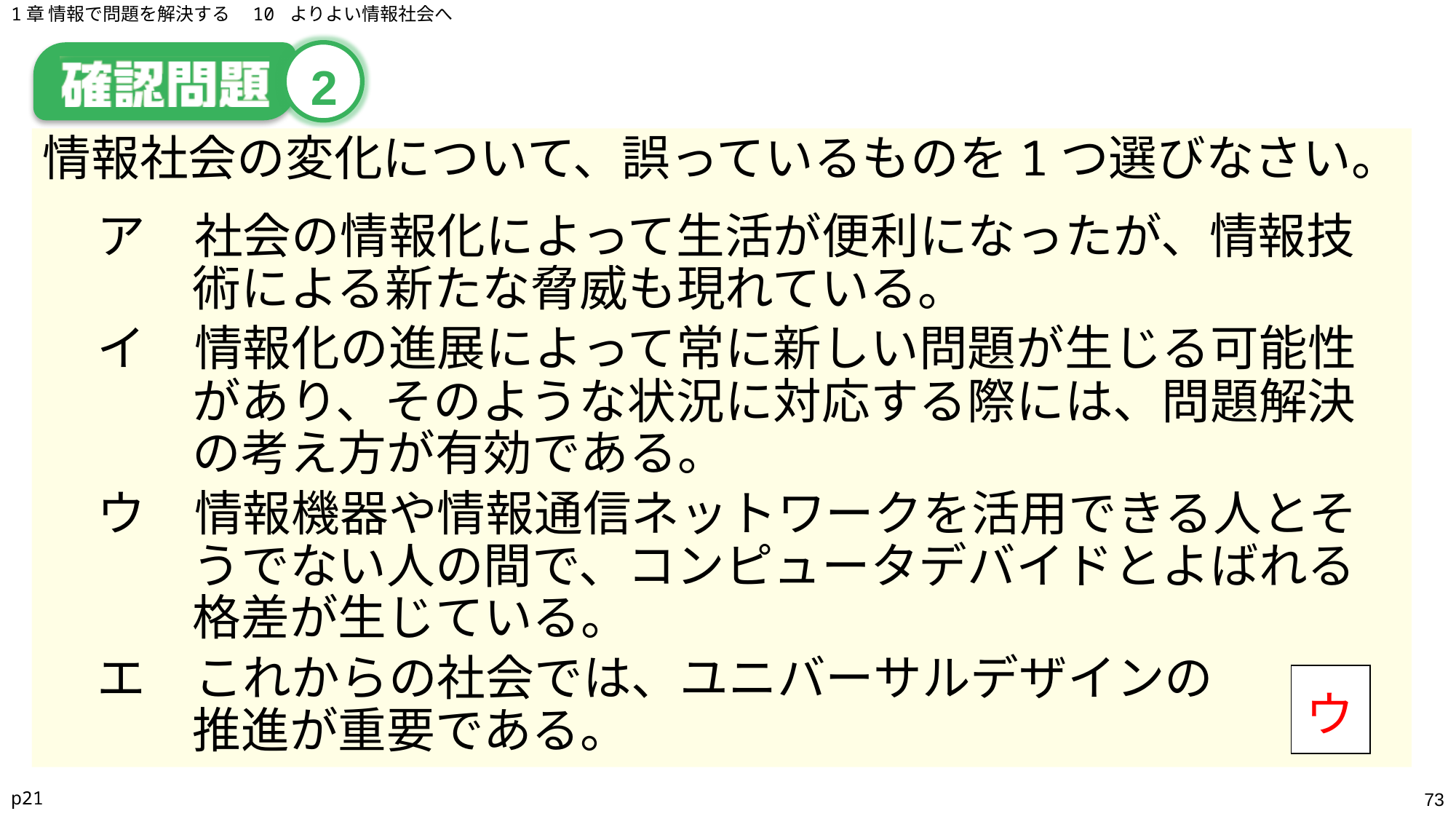

1章 情報で問題を解決する　10 よりよい情報社会へ
# 2
情報社会の変化について、誤っているものを1つ選びなさい。
ア　社会の情報化によって生活が便利になったが、情報技術による新たな脅威も現れている。
イ　情報化の進展によって常に新しい問題が生じる可能性があり、そのような状況に対応する際には、問題解決の考え方が有効である。
ウ　情報機器や情報通信ネットワークを活用できる人とそうでない人の間で、コンピュータデバイドとよばれる格差が生じている。
エ　これからの社会では、ユニバーサルデザインの
推進が重要である。
|  |
| --- |
ウ
p21
73